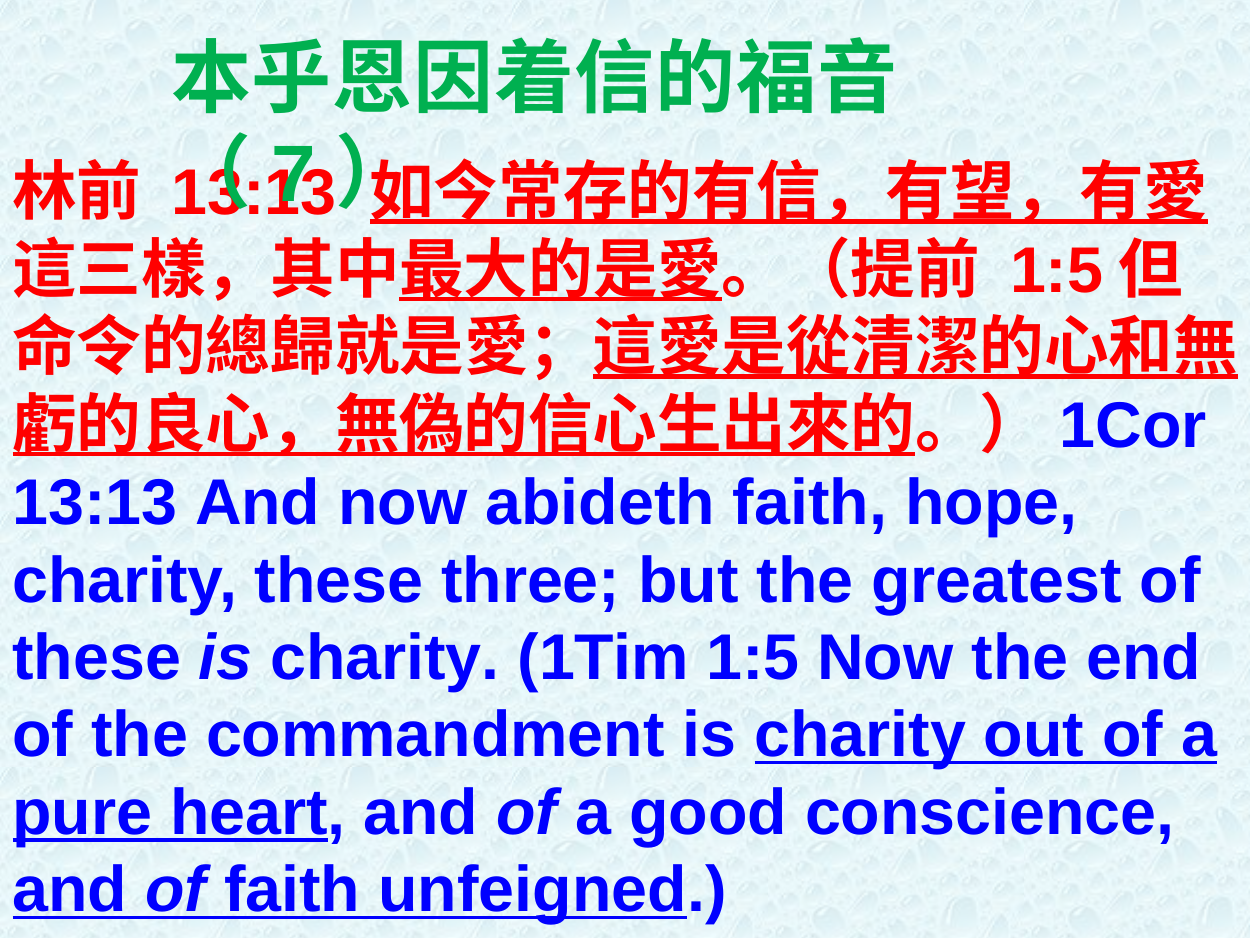

本乎恩因着信的福音（7）
林前 13:13 如今常存的有信，有望，有愛這三樣，其中最大的是愛。（提前 1:5但命令的總歸就是愛；這愛是從清潔的心和無虧的良心，無偽的信心生出來的。）1Cor 13:13 And now abideth faith, hope, charity, these three; but the greatest of these is charity. (1Tim 1:5 Now the end of the commandment is charity out of a pure heart, and of a good conscience, and of faith unfeigned.)